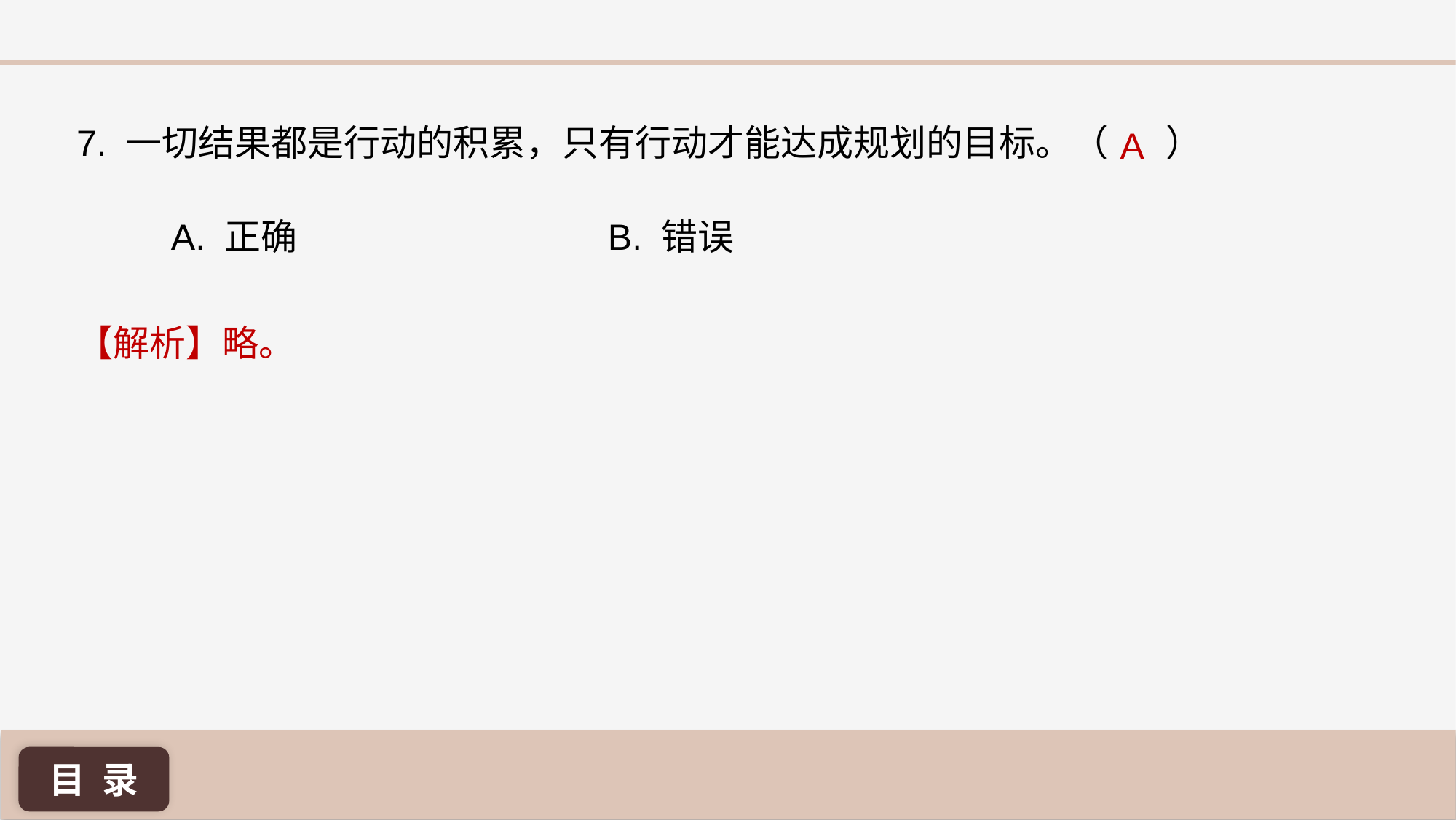

7. 一切结果都是行动的积累，只有行动才能达成规划的目标。（       ）
A
A. 正确 			B. 错误
【解析】略。